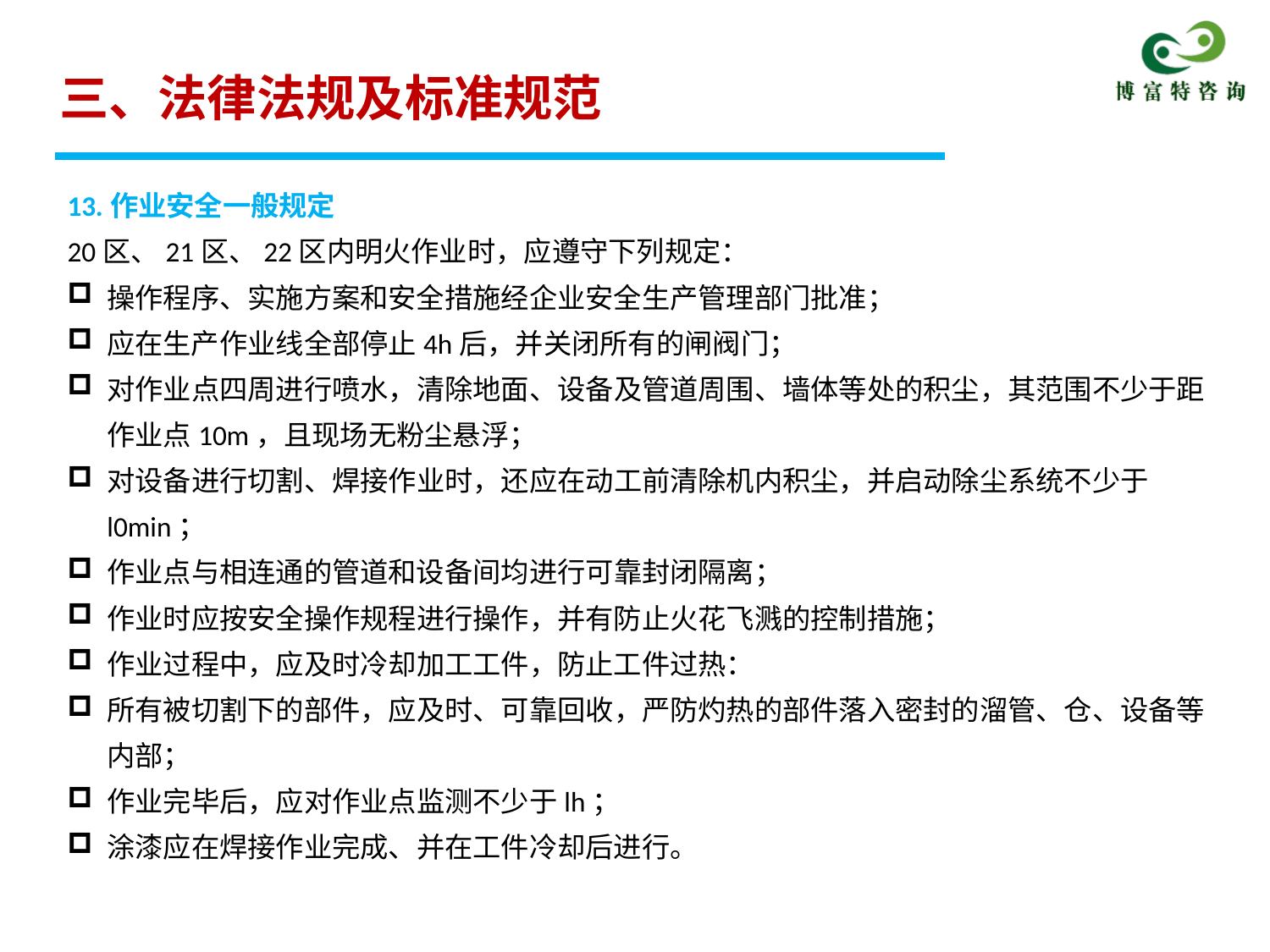

三、法律法规及标准规范
13.作业安全一般规定
20区、21区、22区内明火作业时，应遵守下列规定：
操作程序、实施方案和安全措施经企业安全生产管理部门批准；
应在生产作业线全部停止4h后，并关闭所有的闸阀门；
对作业点四周进行喷水，清除地面、设备及管道周围、墙体等处的积尘，其范围不少于距作业点10m，且现场无粉尘悬浮；
对设备进行切割、焊接作业时，还应在动工前清除机内积尘，并启动除尘系统不少于l0min；
作业点与相连通的管道和设备间均进行可靠封闭隔离；
作业时应按安全操作规程进行操作，并有防止火花飞溅的控制措施；
作业过程中，应及时冷却加工工件，防止工件过热：
所有被切割下的部件，应及时、可靠回收，严防灼热的部件落入密封的溜管、仓、设备等内部；
作业完毕后，应对作业点监测不少于lh；
涂漆应在焊接作业完成、并在工件冷却后进行。